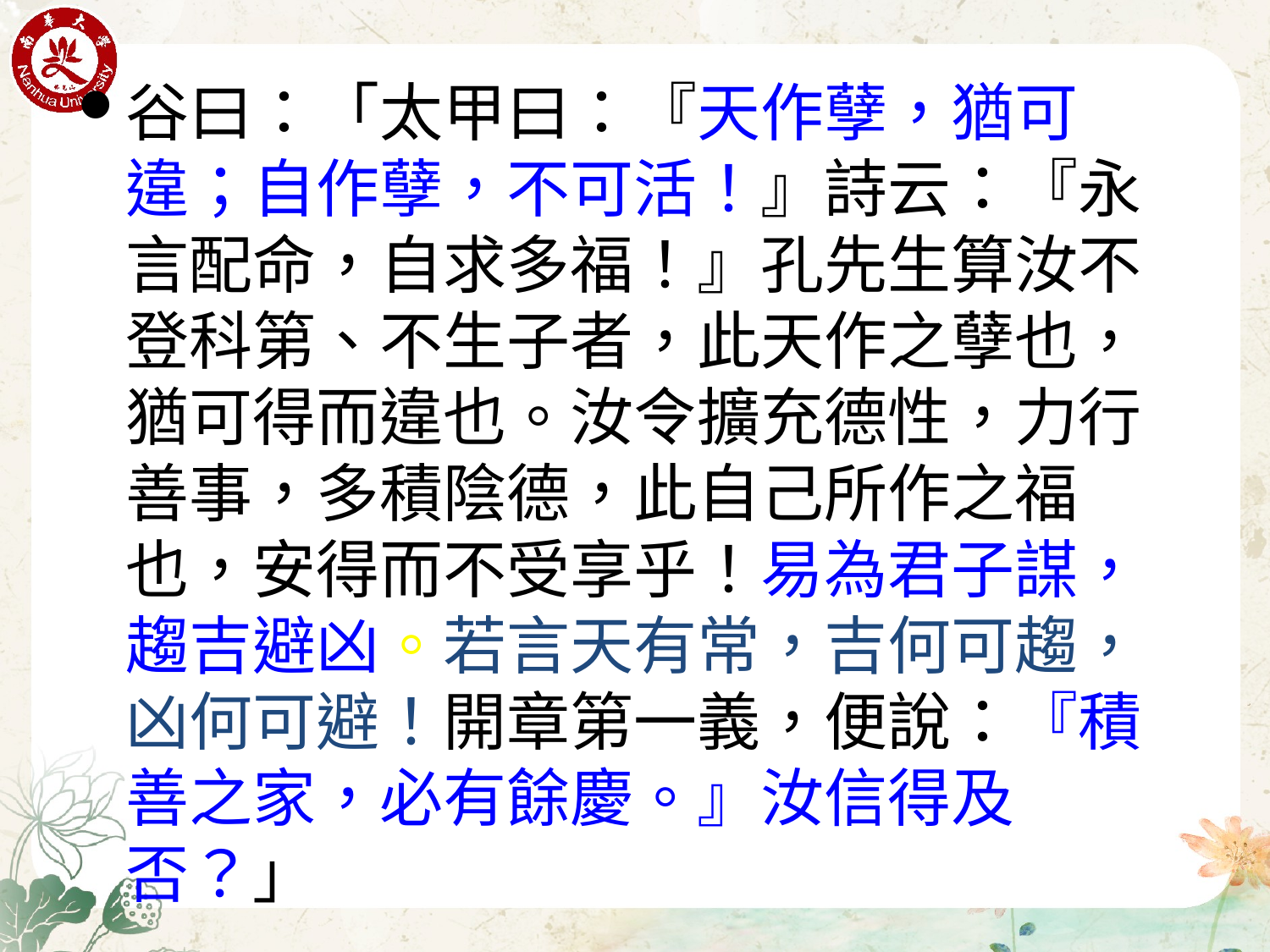

谷曰：「太甲曰：『天作孽，猶可違；自作孽，不可活！』詩云：『永言配命，自求多福！』孔先生算汝不登科第、不生子者，此天作之孽也，猶可得而違也。汝令擴充德性，力行善事，多積陰德，此自己所作之福也，安得而不受享乎！易為君子謀，趨吉避凶。若言天有常，吉何可趨，凶何可避！開章第一義，便說：『積善之家，必有餘慶。』汝信得及否？」